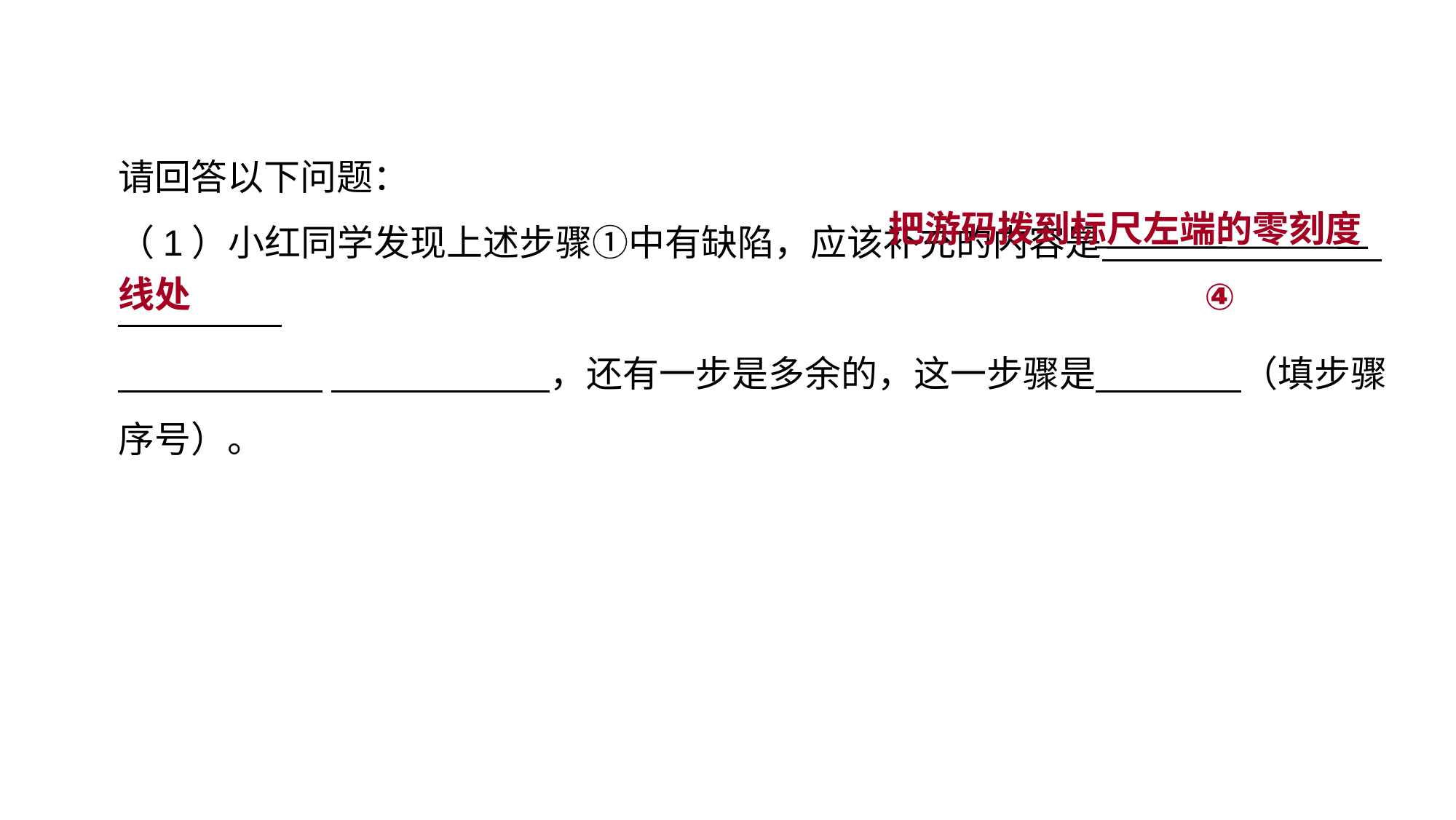

请回答以下问题：
（1）小红同学发现上述步骤①中有缺陷，应该补充的内容是
                         　　　　　　，还有一步是多余的，这一步骤是　　　　（填步骤序号）。
                                                                                             把游码拨到标尺左端的零刻度线处
实验突破 素养提升
④